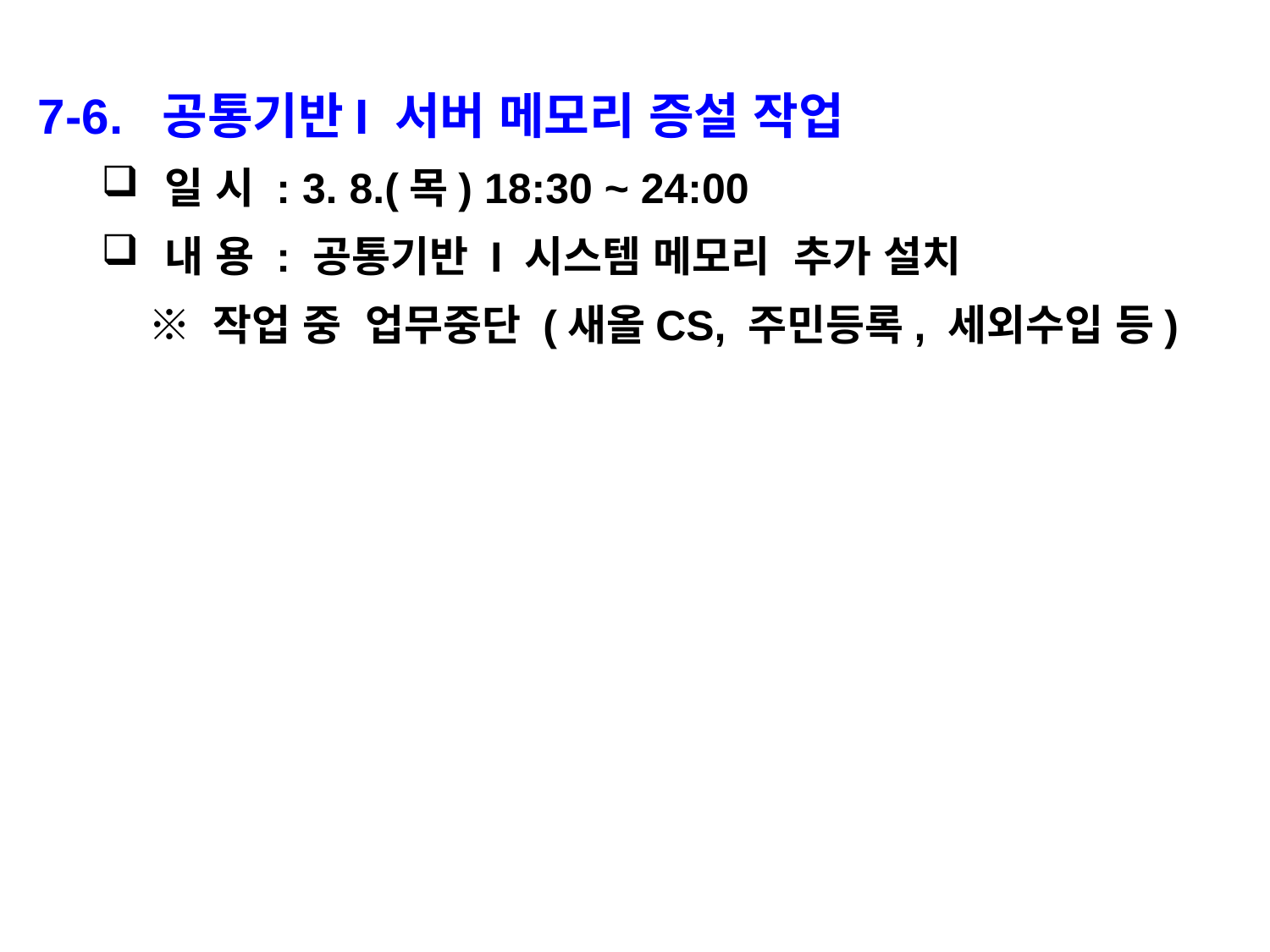

7-6.  공통기반I 서버 메모리 증설 작업
일 시 : 3. 8.(목) 18:30 ~ 24:00
내 용 : 공통기반 I 시스템 메모리  추가 설치
    ※ 작업 중  업무중단 (새올CS, 주민등록, 세외수입 등)